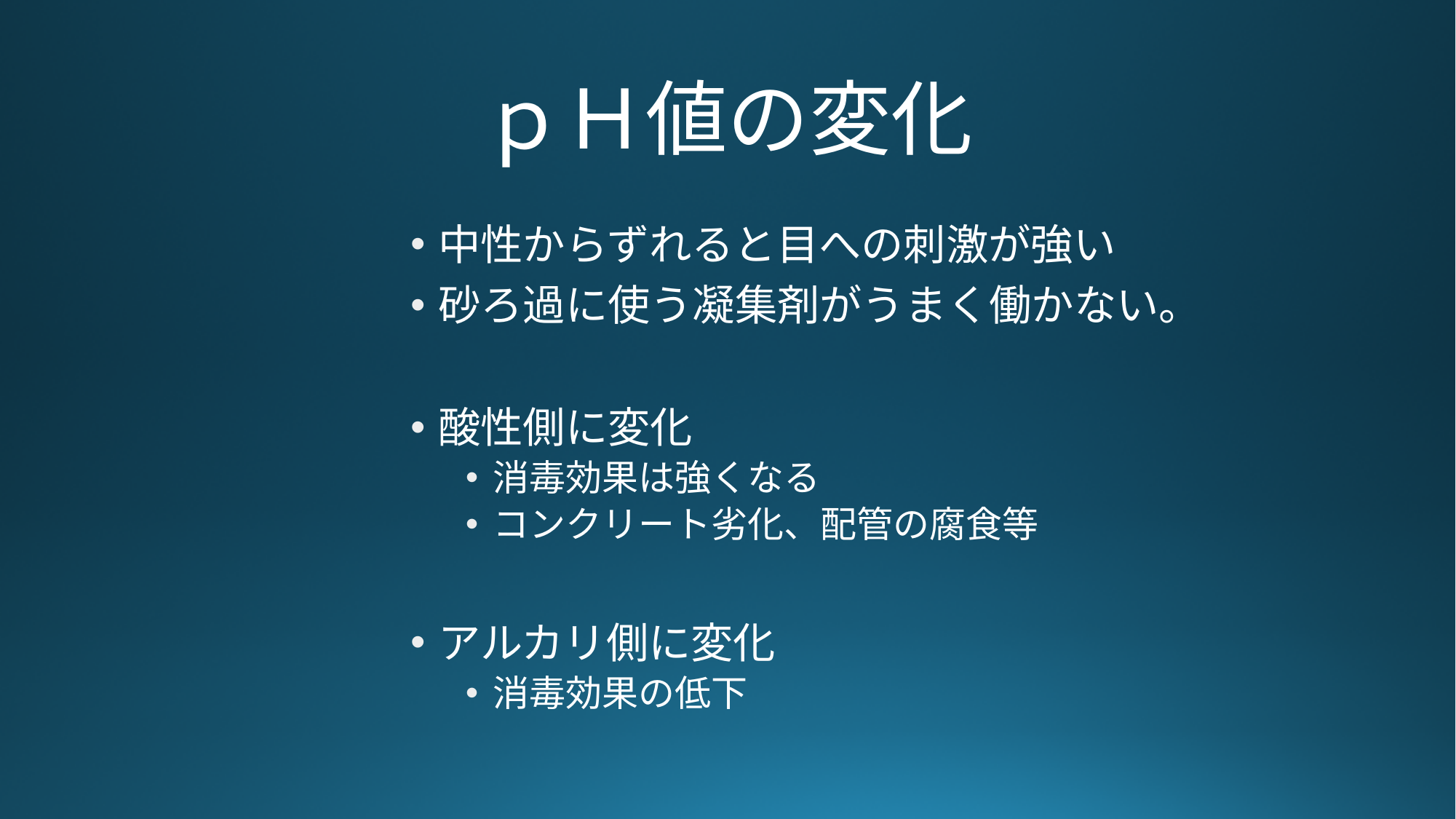

# ｐＨ値の変化
中性からずれると目への刺激が強い
砂ろ過に使う凝集剤がうまく働かない。

酸性側に変化
消毒効果は強くなる
コンクリート劣化、配管の腐食等

アルカリ側に変化
消毒効果の低下